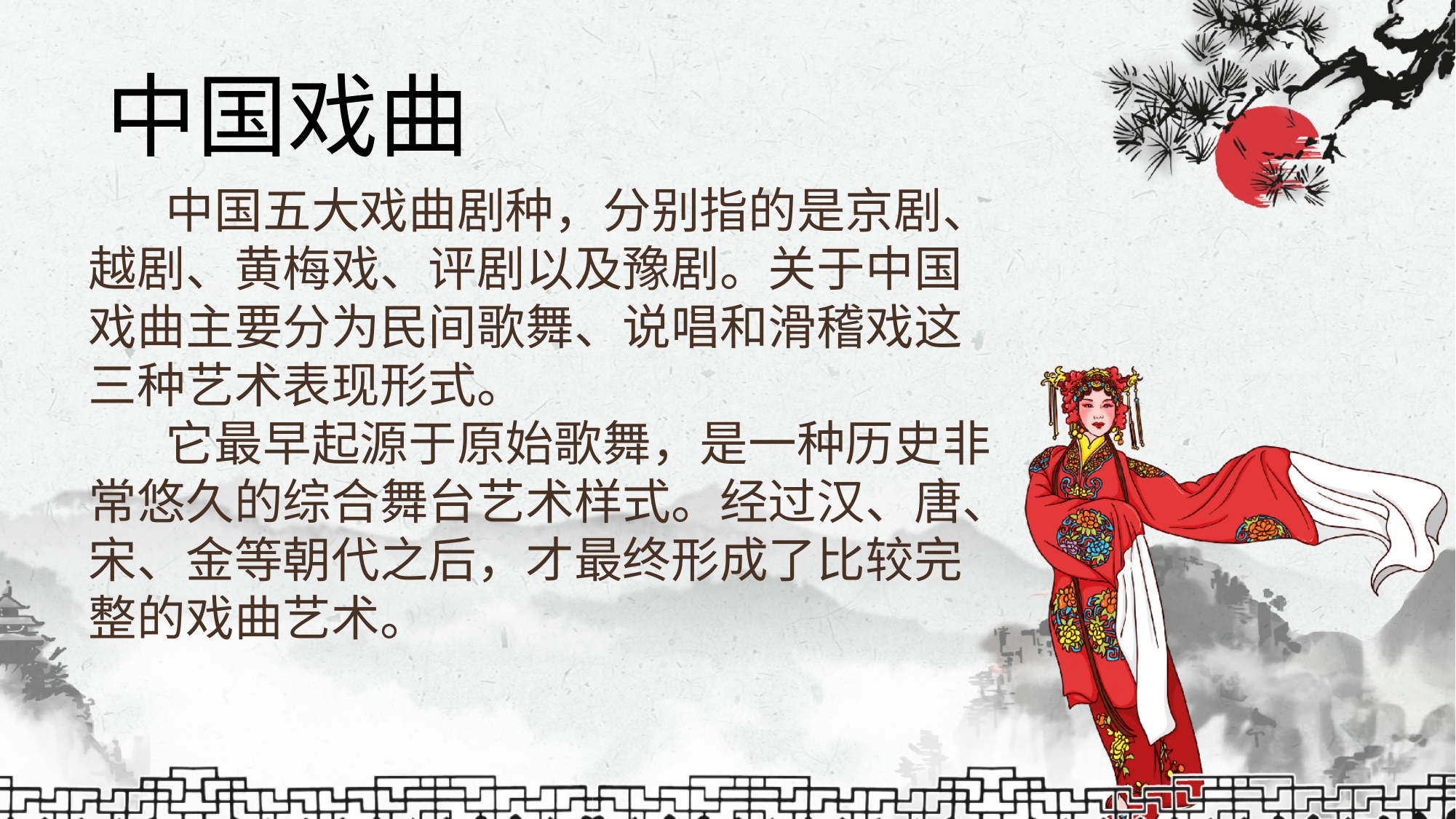

中国戏曲
      中国五大戏曲剧种，分别指的是京剧、越剧、黄梅戏、评剧以及豫剧。关于中国戏曲主要分为民间歌舞、说唱和滑稽戏这三种艺术表现形式。
      它最早起源于原始歌舞，是一种历史非常悠久的综合舞台艺术样式。经过汉、唐、宋、金等朝代之后，才最终形成了比较完整的戏曲艺术。